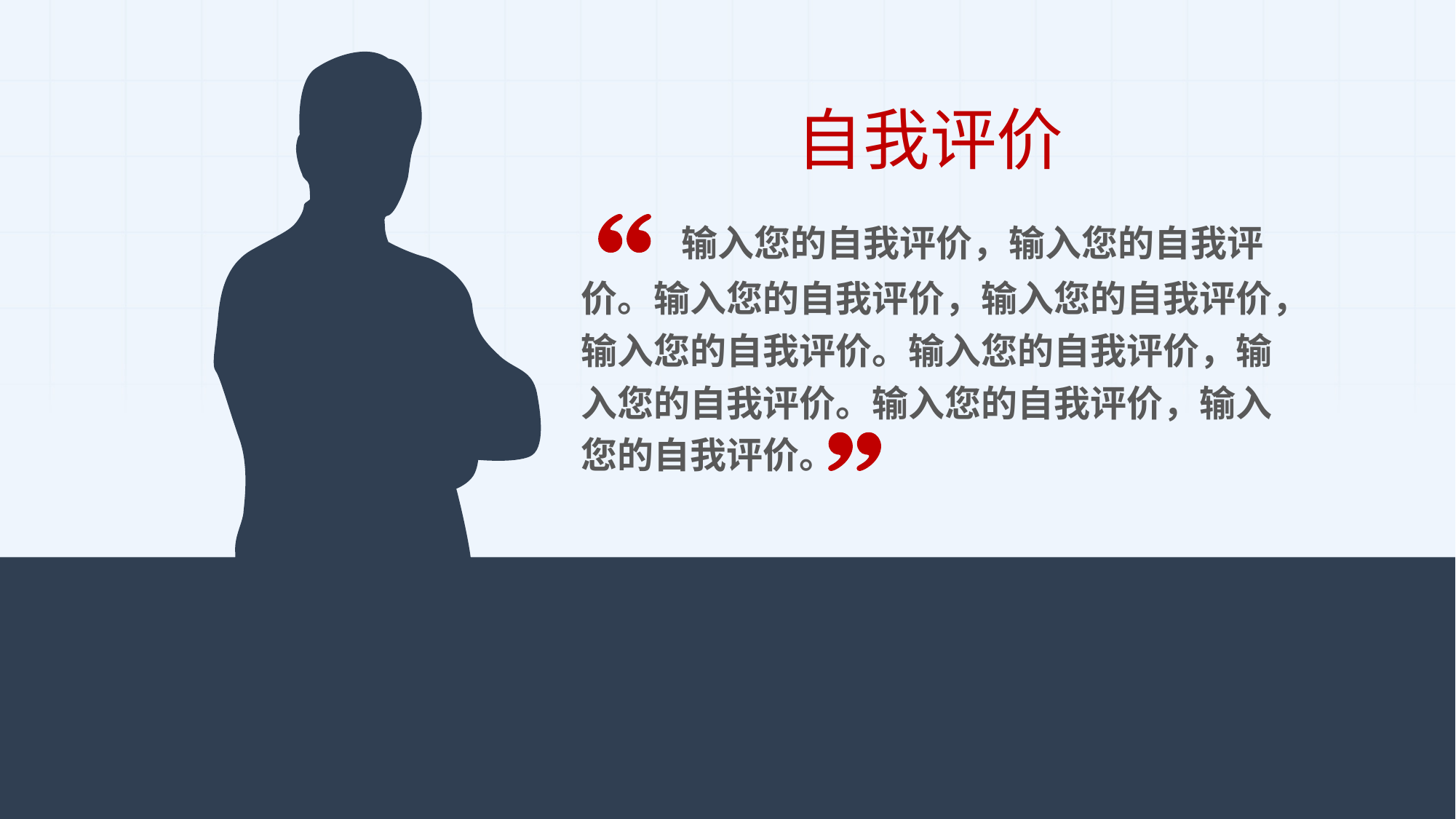

自我评价
        输入您的自我评价，输入您的自我评价。输入您的自我评价，输入您的自我评价，输入您的自我评价。输入您的自我评价，输入您的自我评价。输入您的自我评价，输入您的自我评价。